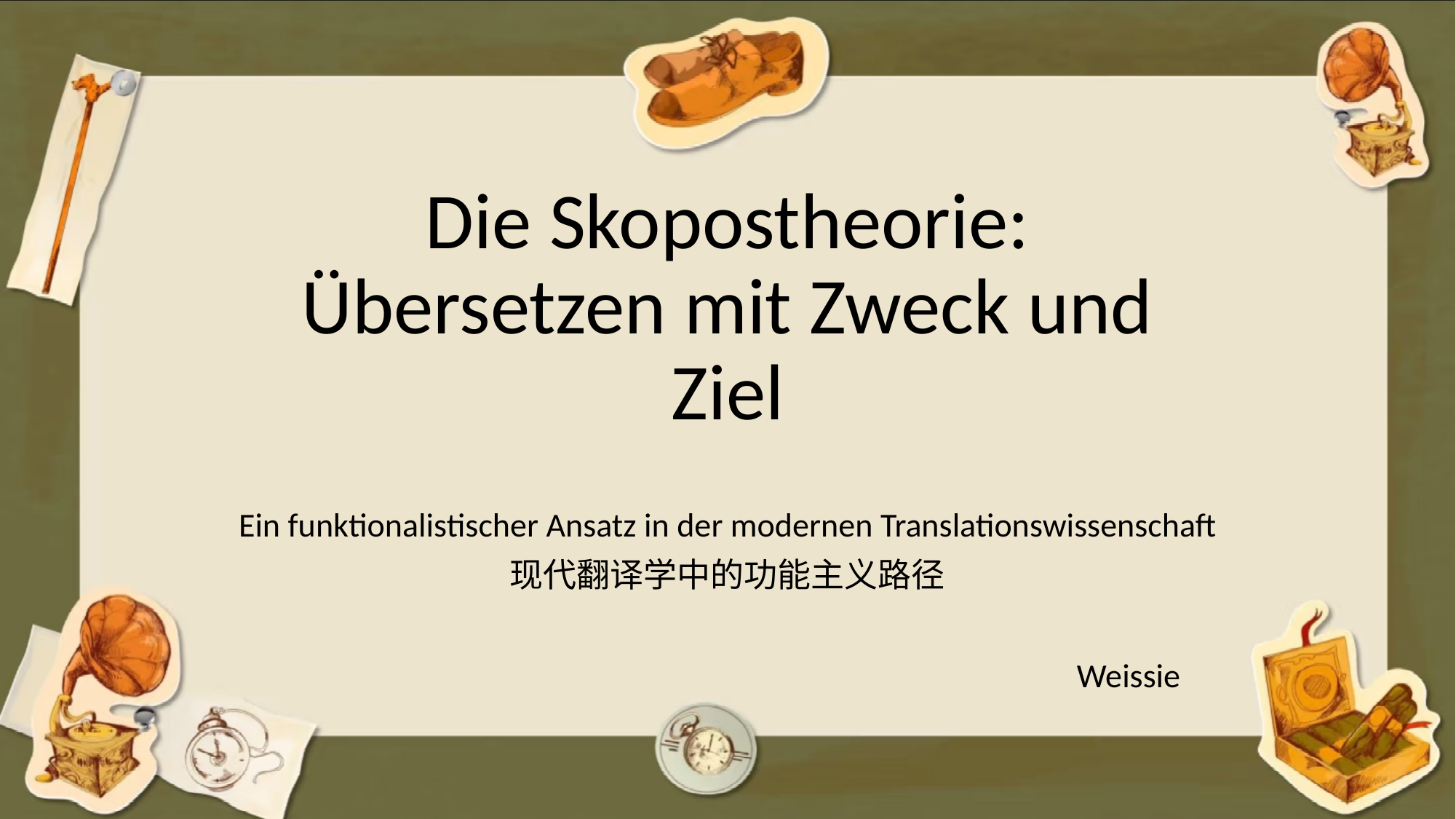

# Die Skopostheorie: Übersetzen mit Zweck und Ziel
Ein funktionalistischer Ansatz in der modernen Translationswissenschaft
现代翻译学中的功能主义路径

                                                                                                         Weissie